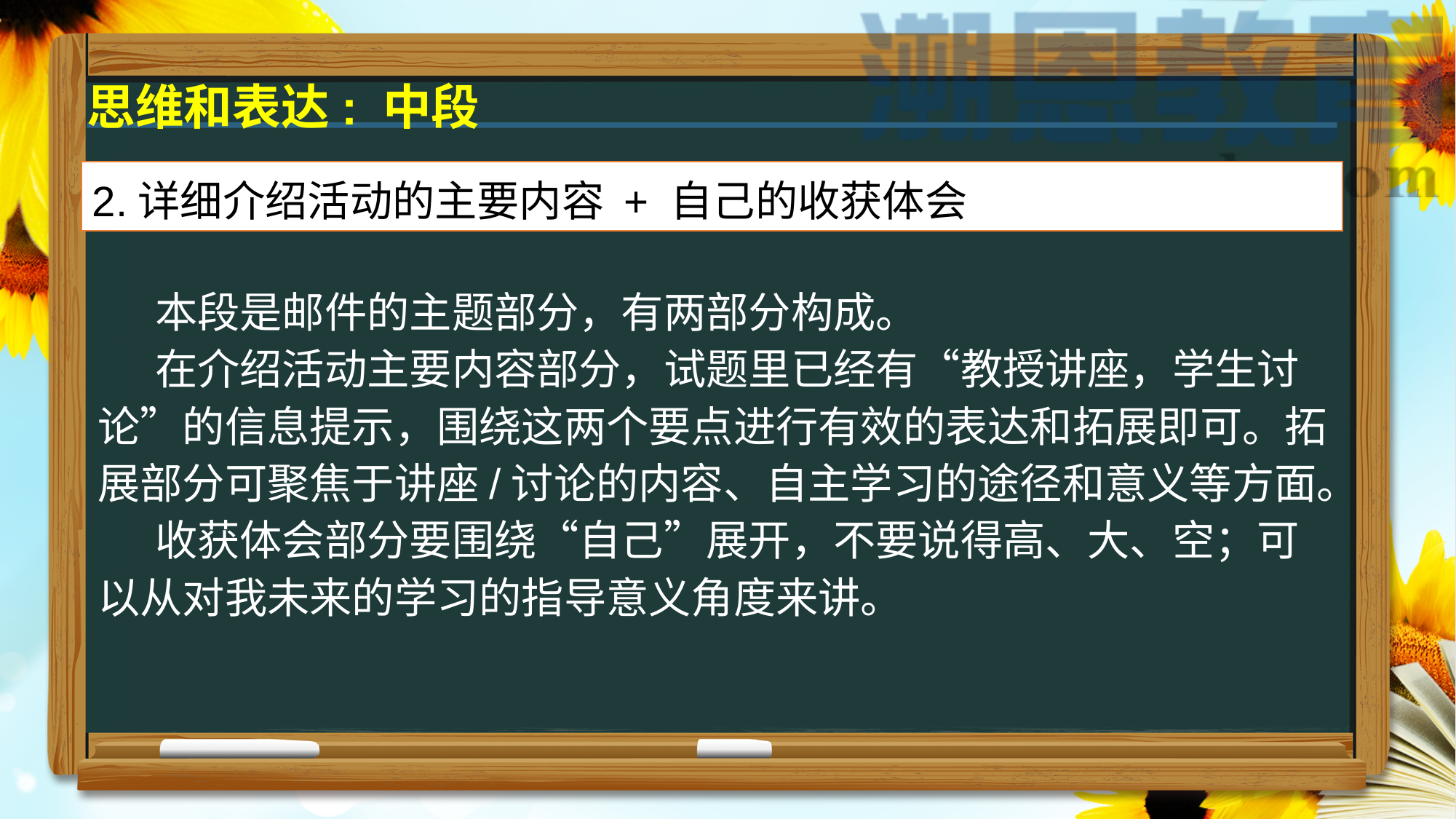

思维和表达: 中段

2.详细介绍活动的主要内容 + 自己的收获体会
     本段是邮件的主题部分，有两部分构成。
     在介绍活动主要内容部分，试题里已经有“教授讲座，学生讨论”的信息提示，围绕这两个要点进行有效的表达和拓展即可。拓展部分可聚焦于讲座/讨论的内容、自主学习的途径和意义等方面。
     收获体会部分要围绕“自己”展开，不要说得高、大、空；可以从对我未来的学习的指导意义角度来讲。